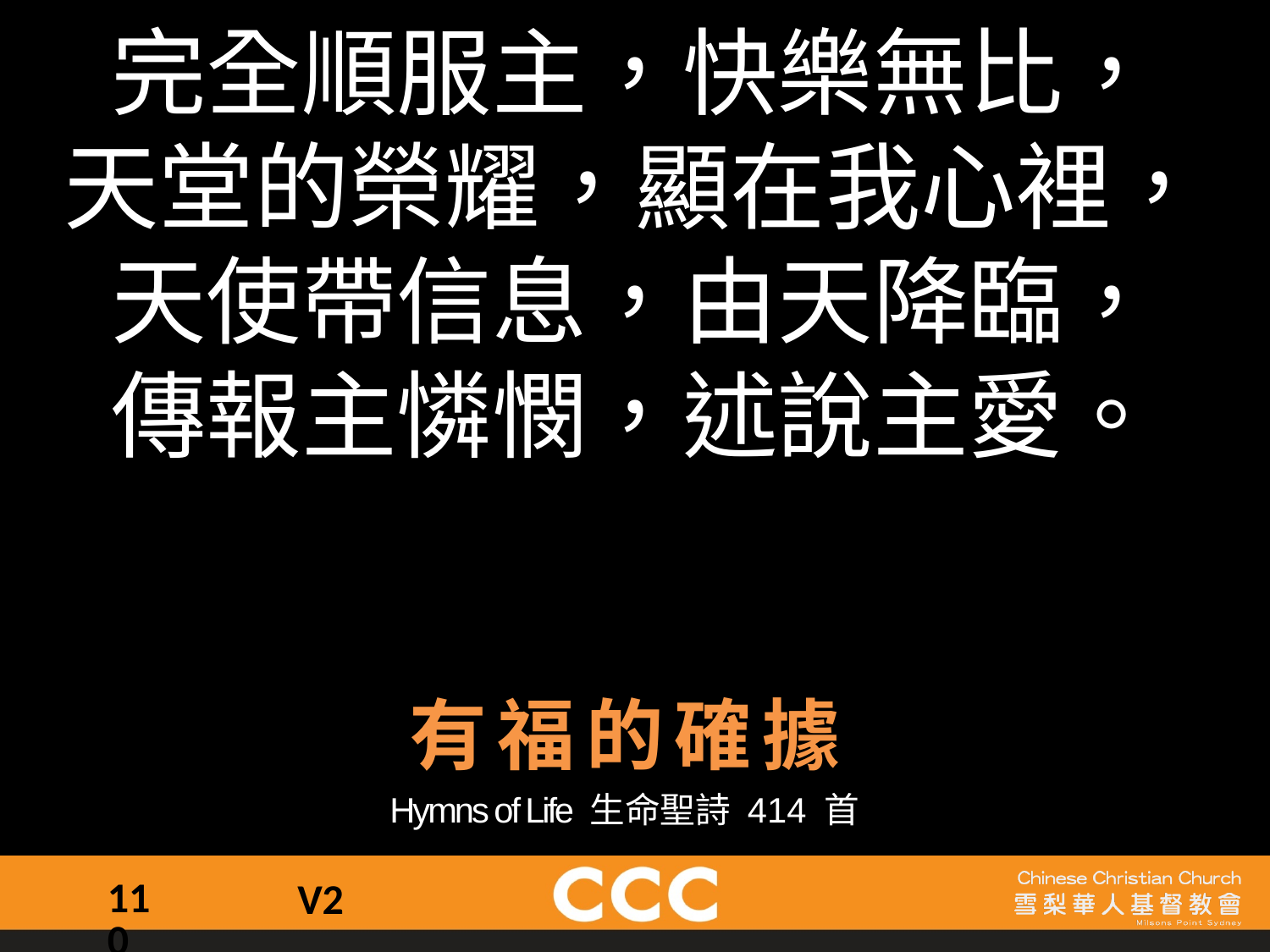

完全順服主，快樂無比，
天堂的榮耀，顯在我心裡，
天使帶信息，由天降臨，
傳報主憐憫，述說主愛。
有福的確據
Hymns of Life 生命聖詩 414 首
110
V2